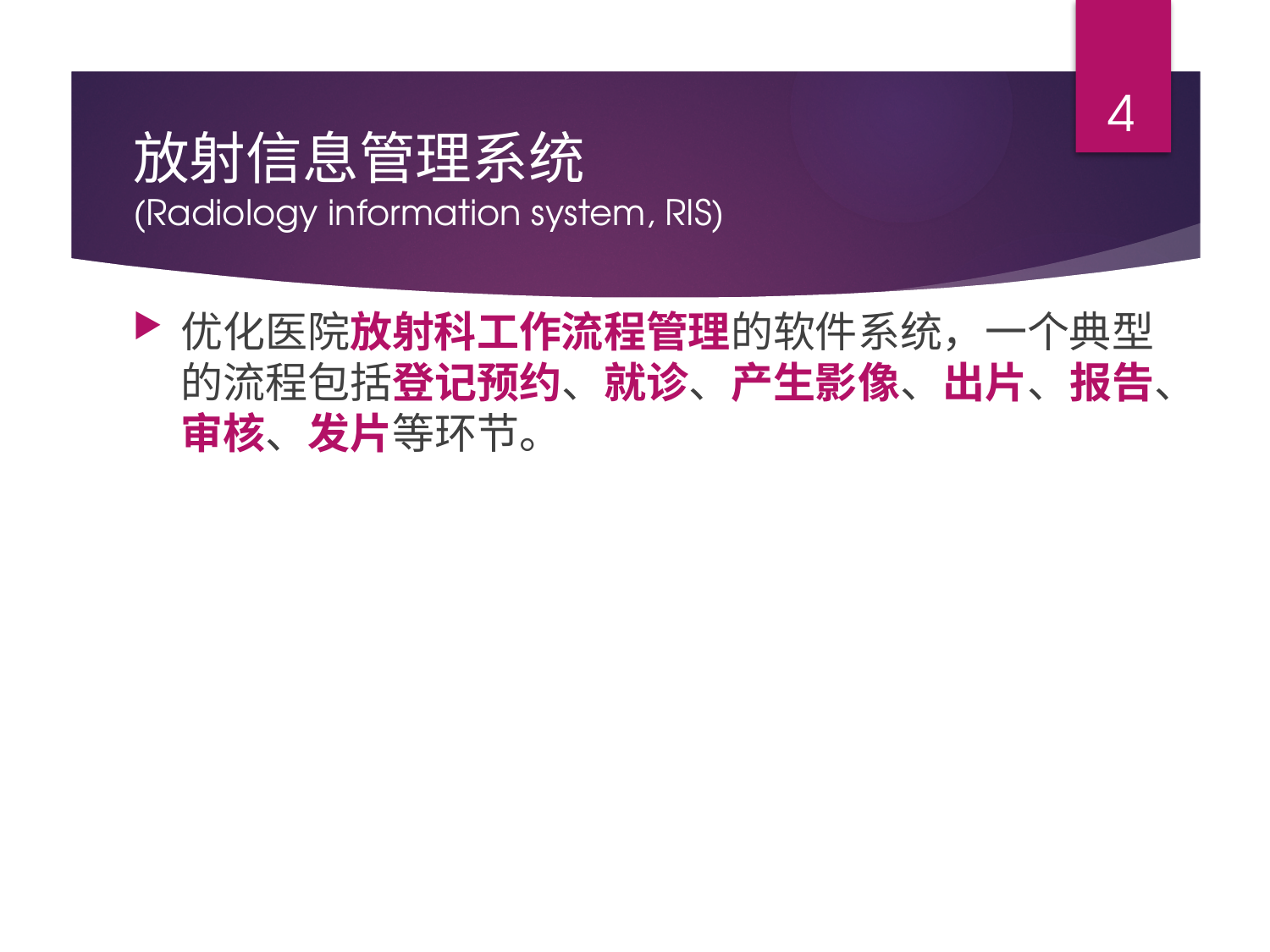

4
# 放射信息管理系统 (Radiology information system, RIS)
优化医院放射科工作流程管理的软件系统，一个典型的流程包括登记预约、就诊、产生影像、出片、报告、审核、发片等环节。